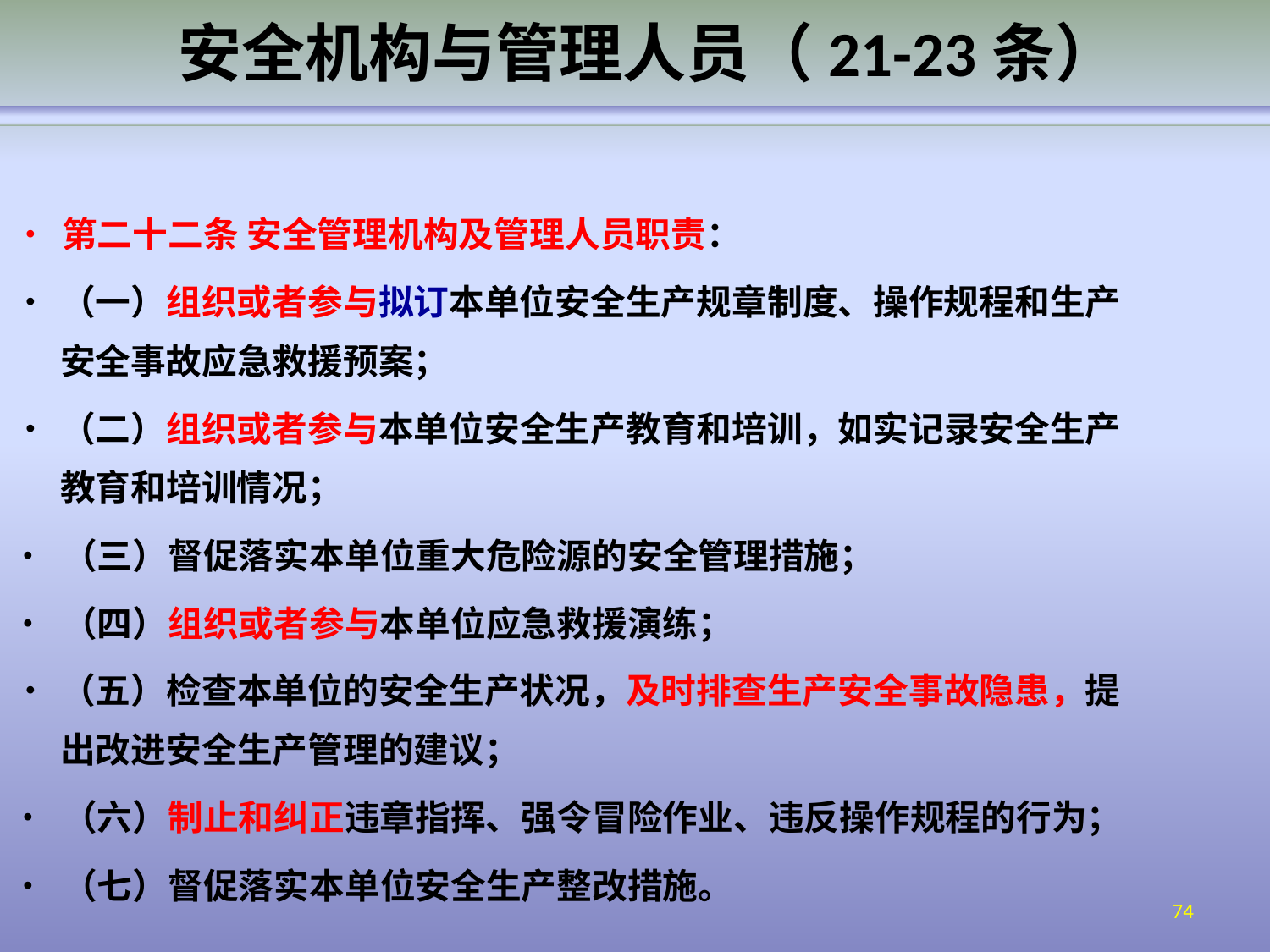

# 安全机构与管理人员（21-23条）
•	第二十二条 安全管理机构及管理人员职责：
•	（一）组织或者参与拟订本单位安全生产规章制度、操作规程和生产 安全事故应急救援预案；
•	（二）组织或者参与本单位安全生产教育和培训，如实记录安全生产 教育和培训情况；
•	（三）督促落实本单位重大危险源的安全管理措施；
•	（四）组织或者参与本单位应急救援演练；
•	（五）检查本单位的安全生产状况，及时排查生产安全事故隐患，提 出改进安全生产管理的建议；
•	（六）制止和纠正违章指挥、强令冒险作业、违反操作规程的行为；
•	（七）督促落实本单位安全生产整改措施。
74